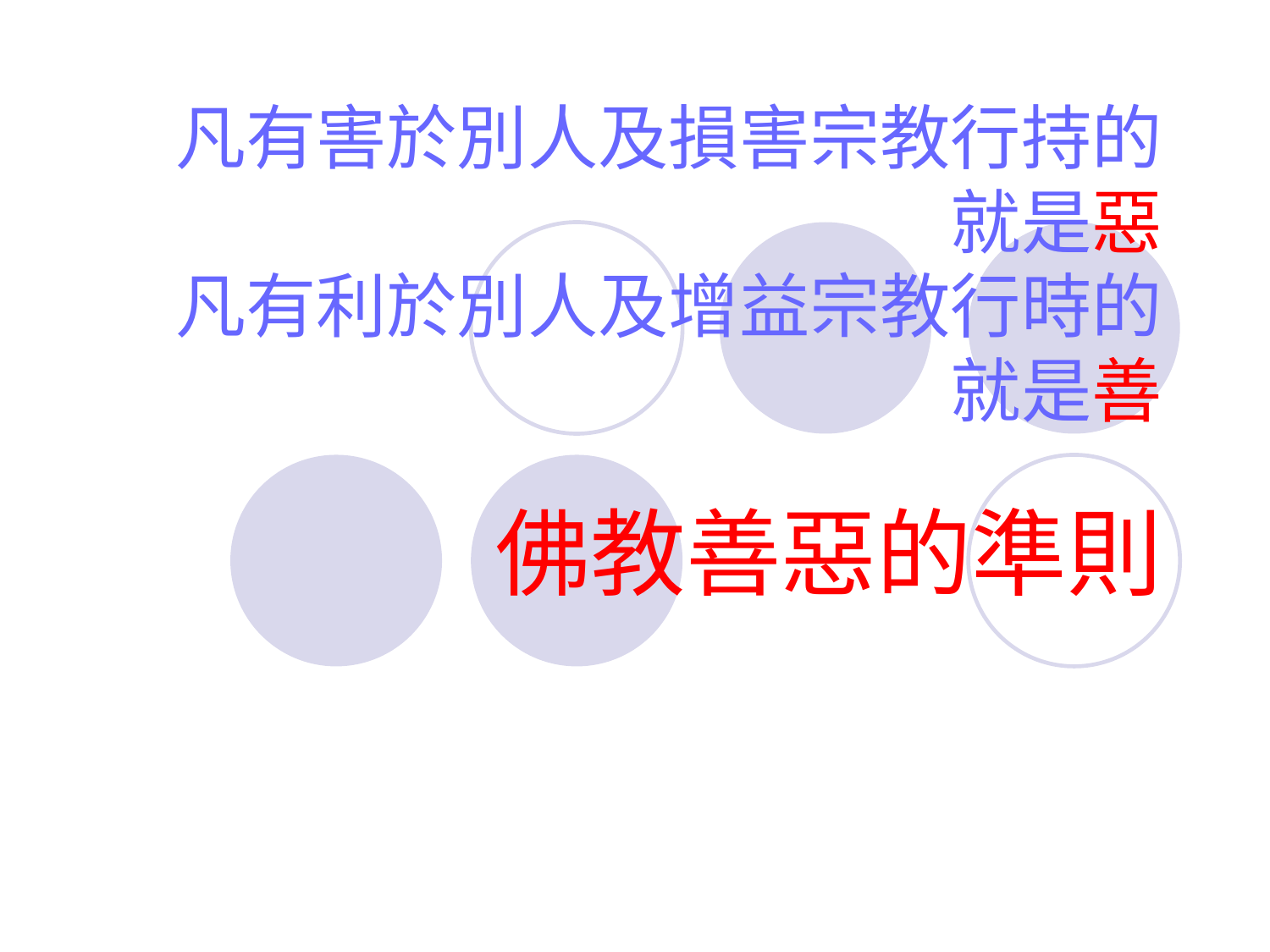

# 凡有害於別人及損害宗教行持的就是惡 凡有利於別人及增益宗教行時的就是善
佛教善惡的準則